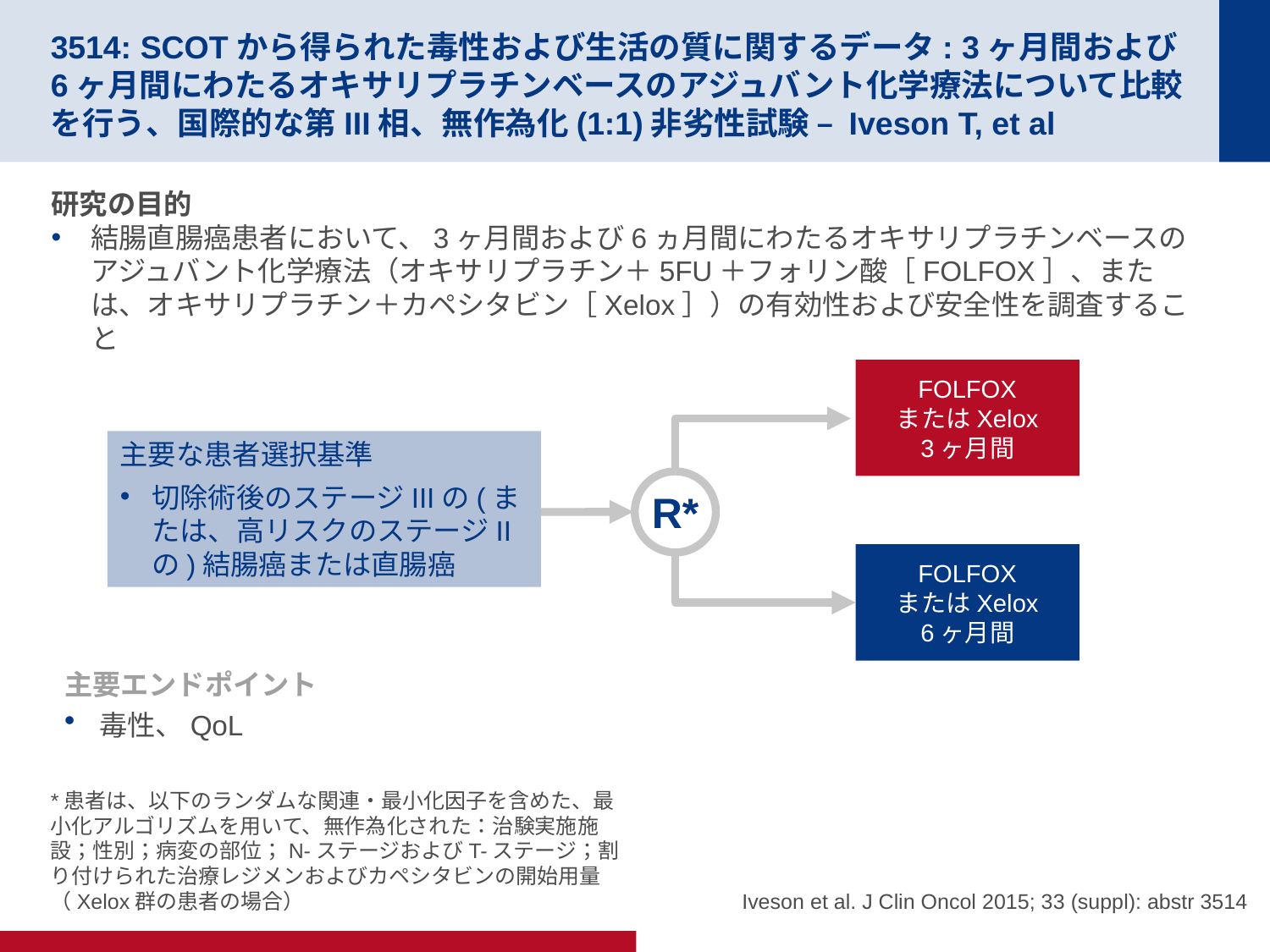

# 3514: SCOTから得られた毒性および生活の質に関するデータ: 3ヶ月間および6ヶ月間にわたるオキサリプラチンベースのアジュバント化学療法について比較を行う、国際的な第III相、無作為化(1:1)非劣性試験 – Iveson T, et al
研究の目的
結腸直腸癌患者において、3ヶ月間および6ヵ月間にわたるオキサリプラチンベースのアジュバント化学療法（オキサリプラチン＋5FU＋フォリン酸［FOLFOX］、または、オキサリプラチン＋カペシタビン［Xelox］）の有効性および安全性を調査すること
FOLFOX
またはXelox
3ヶ月間
主要な患者選択基準
切除術後のステージIIIの(または、高リスクのステージIIの)結腸癌または直腸癌
R*
FOLFOX
またはXelox
6ヶ月間
主要エンドポイント
毒性、QoL
*患者は、以下のランダムな関連・最小化因子を含めた、最小化アルゴリズムを用いて、無作為化された：治験実施施設；性別；病変の部位；N-ステージおよびT-ステージ；割り付けられた治療レジメンおよびカペシタビンの開始用量（Xelox群の患者の場合）
Iveson et al. J Clin Oncol 2015; 33 (suppl): abstr 3514